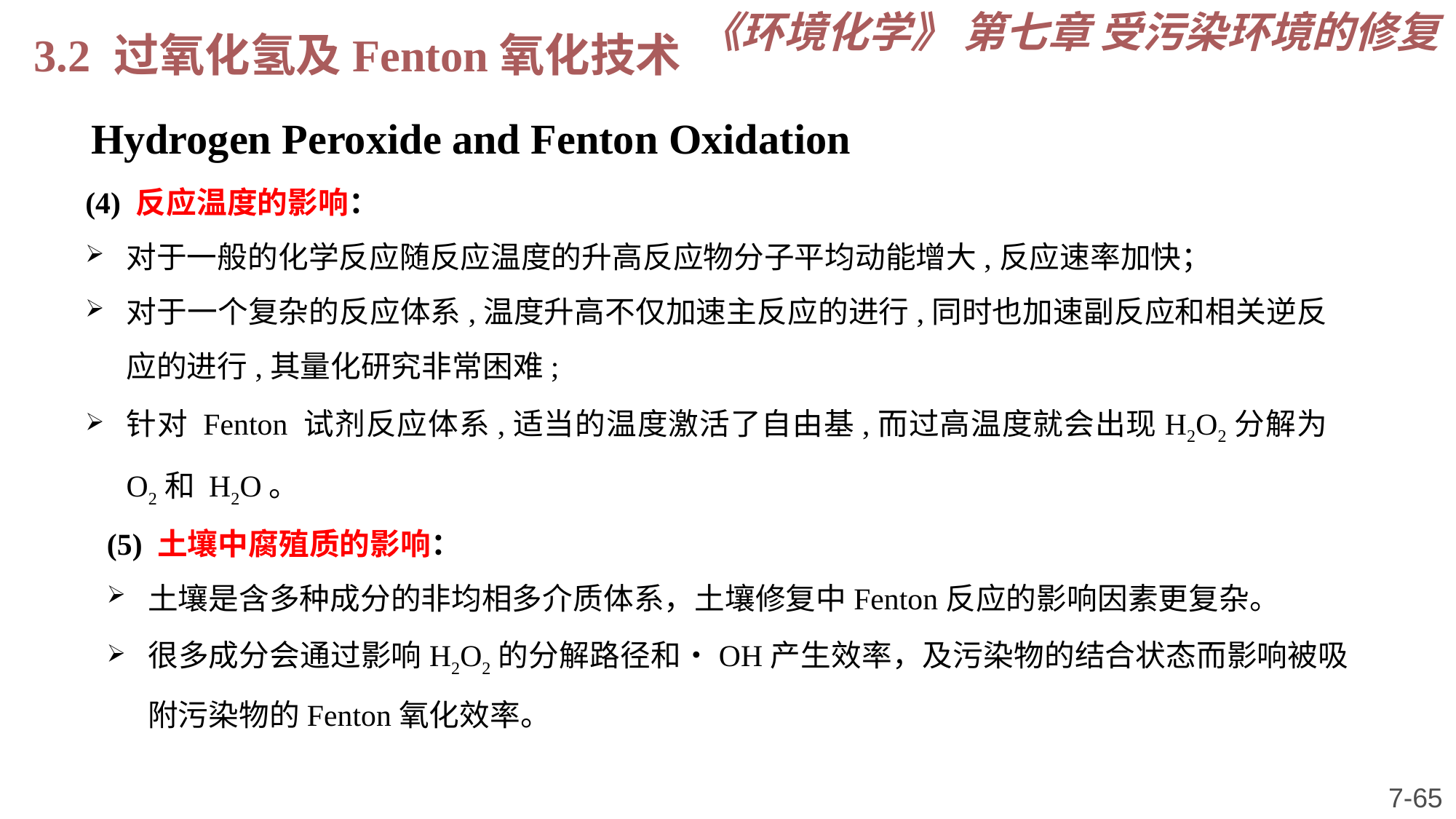

《环境化学》 第七章 受污染环境的修复
3.2 过氧化氢及Fenton氧化技术
     Hydrogen Peroxide and Fenton Oxidation
(4) 反应温度的影响：
对于一般的化学反应随反应温度的升高反应物分子平均动能增大,反应速率加快；
对于一个复杂的反应体系,温度升高不仅加速主反应的进行,同时也加速副反应和相关逆反应的进行,其量化研究非常困难;
针对 Fenton 试剂反应体系,适当的温度激活了自由基,而过高温度就会出现H2O2分解为 O2和 H2O。
(5) 土壤中腐殖质的影响：
土壤是含多种成分的非均相多介质体系，土壤修复中Fenton反应的影响因素更复杂。
很多成分会通过影响H2O2的分解路径和•OH产生效率，及污染物的结合状态而影响被吸附污染物的Fenton氧化效率。
7-65